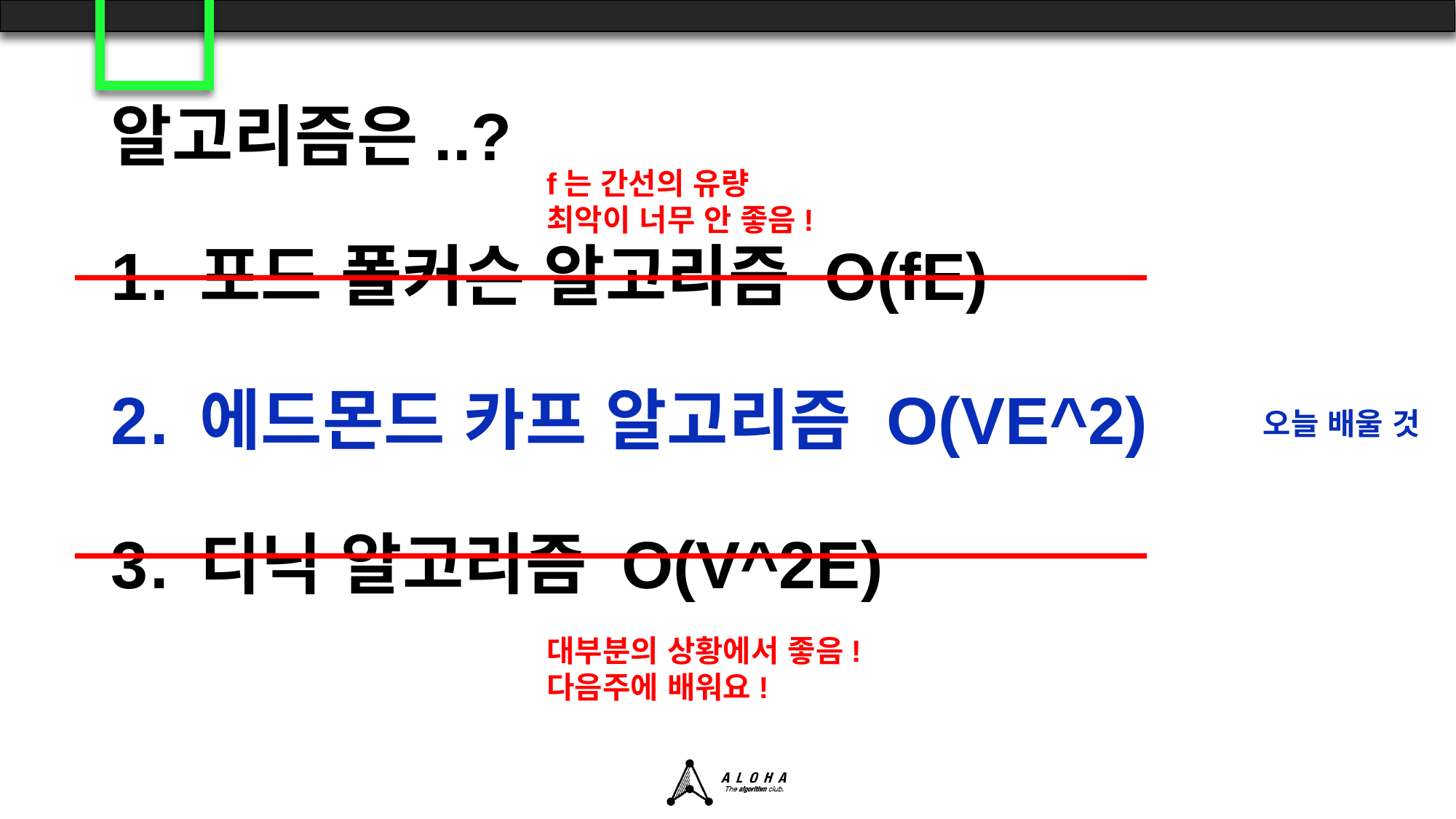

# 알고리즘은..?
f는 간선의 유량
최악이 너무 안 좋음!
포드 폴커슨 알고리즘 O(fE)

에드몬드 카프 알고리즘 O(VE^2)

디닉 알고리즘 O(V^2E)

오늘 배울 것

대부분의 상황에서 좋음!
다음주에 배워요!